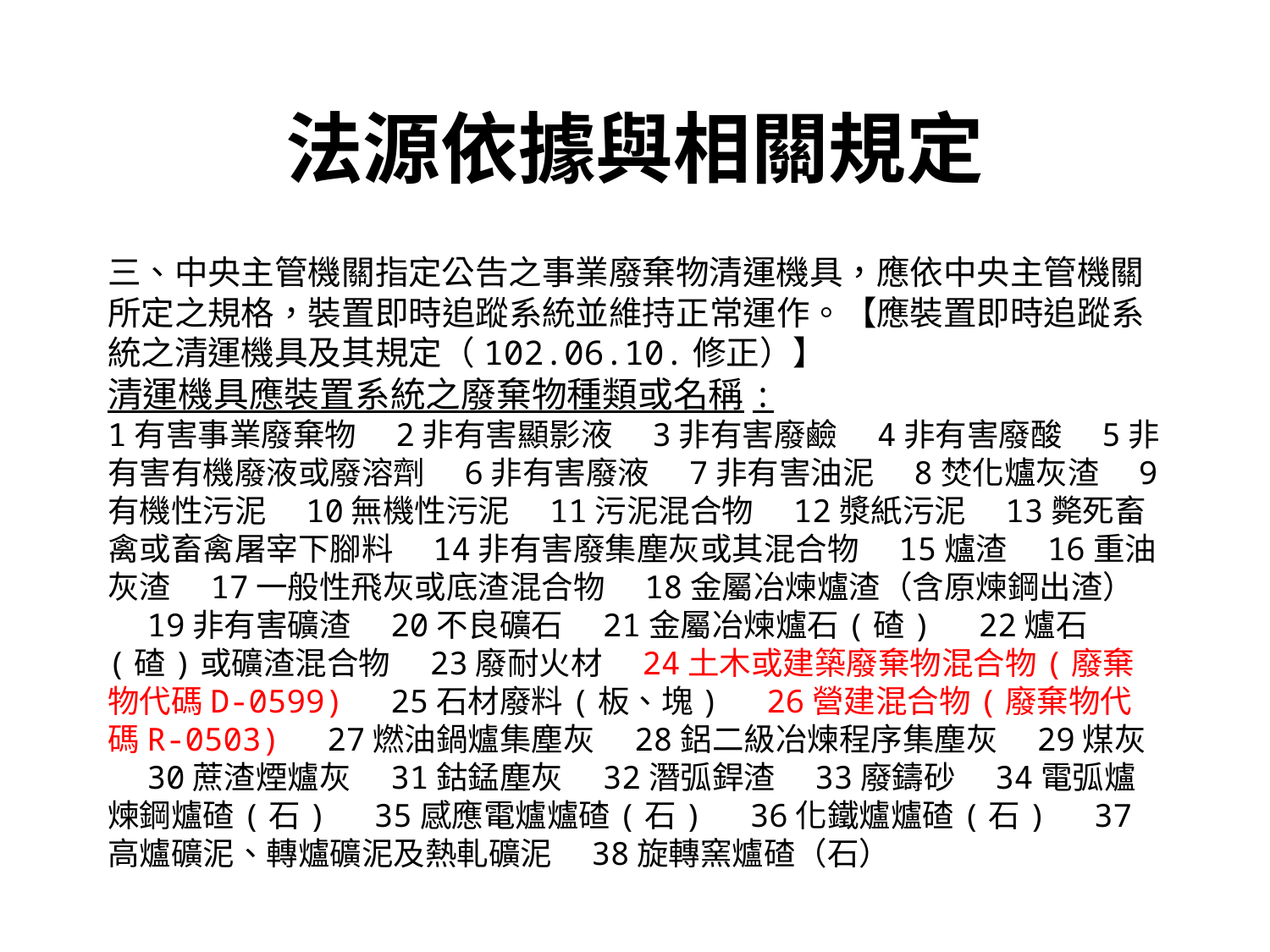

# 法源依據與相關規定

三、中央主管機關指定公告之事業廢棄物清運機具，應依中央主管機關所定之規格，裝置即時追蹤系統並維持正常運作。【應裝置即時追蹤系統之清運機具及其規定（102.06.10.修正）】
清運機具應裝置系統之廢棄物種類或名稱:
1有害事業廢棄物　2非有害顯影液　3非有害廢鹼　4非有害廢酸　5非有害有機廢液或廢溶劑　6非有害廢液　7非有害油泥　8焚化爐灰渣　9有機性污泥　10無機性污泥　11污泥混合物　12漿紙污泥　13斃死畜禽或畜禽屠宰下腳料　14非有害廢集塵灰或其混合物　15爐渣　16重油灰渣　17一般性飛灰或底渣混合物　18金屬冶煉爐渣（含原煉鋼出渣）　19非有害礦渣　20不良礦石　21金屬冶煉爐石(碴)　22爐石(碴)或礦渣混合物　23廢耐火材　24土木或建築廢棄物混合物(廢棄物代碼D-0599)　25石材廢料(板、塊)　26營建混合物(廢棄物代碼R-0503)　27燃油鍋爐集塵灰　28鋁二級冶煉程序集塵灰　29煤灰　30蔗渣煙爐灰　31鈷錳塵灰　32潛弧銲渣　33廢鑄砂　34電弧爐煉鋼爐碴(石)　35感應電爐爐碴(石)　36化鐵爐爐碴(石)　37高爐礦泥、轉爐礦泥及熱軋礦泥　38旋轉窯爐碴（石）